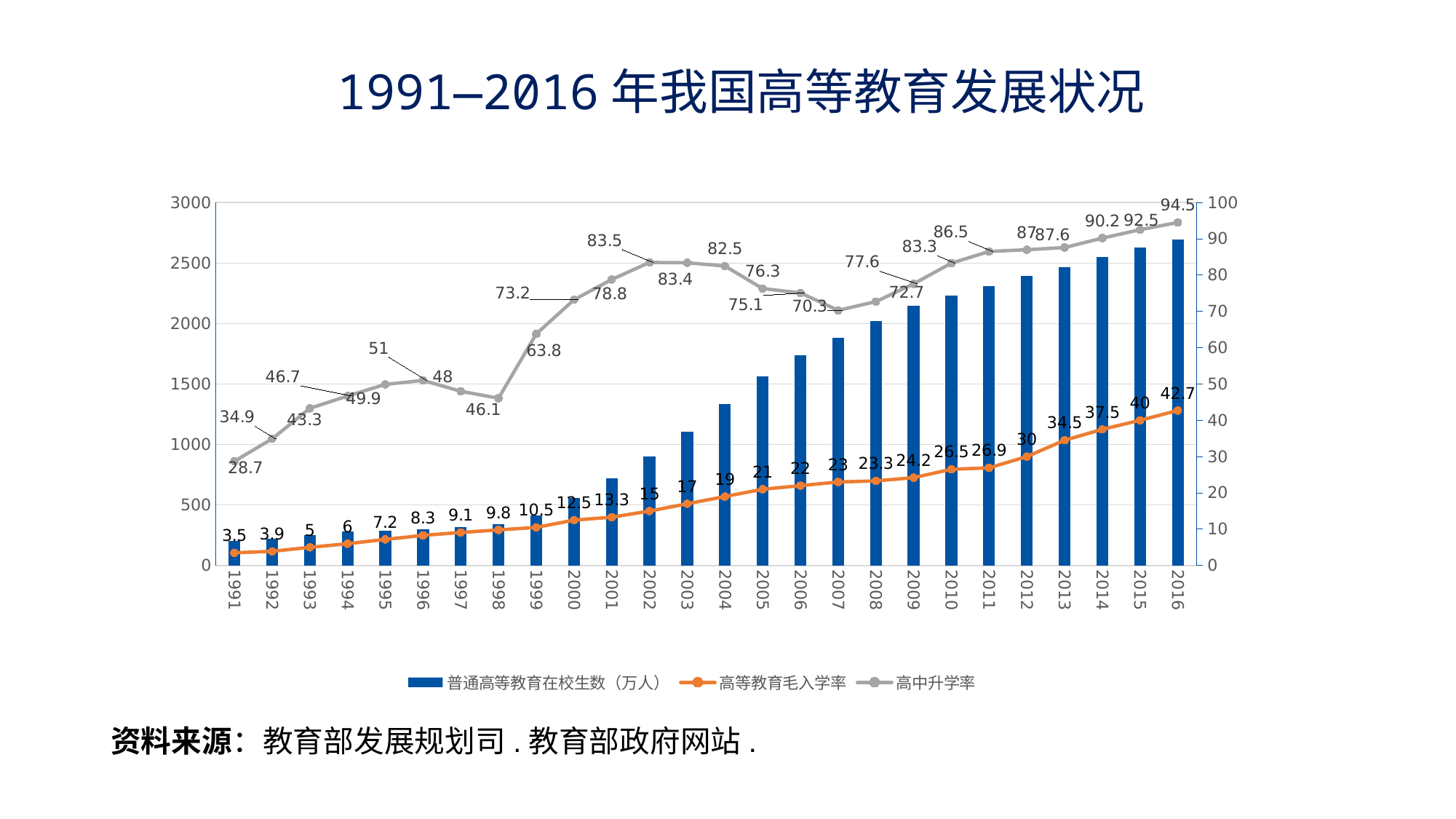

1991—2016年我国高等教育发展状况

### Chart

| Category | 普通高等教育在校生数（万人） | 高等教育毛入学率 | 高中升学率 |
|---|---|---|---|
| 1991 | 204.4 | 3.5 | 28.7 |
| 1992 | 218.4 | 3.9 | 34.9 |
| 1993 | 253.6 | 5.0 | 43.3 |
| 1994 | 279.9 | 6.0 | 46.7 |
| 1995 | 290.6 | 7.2 | 49.9 |
| 1996 | 302.1 | 8.3 | 51.0 |
| 1997 | 317.4 | 9.1 | 48.0 |
| 1998 | 340.9 | 9.8 | 46.1 |
| 1999 | 413.4 | 10.5 | 63.8 |
| 2000 | 556.1 | 12.5 | 73.2 |
| 2001 | 719.1 | 13.3 | 78.8 |
| 2002 | 903.4 | 15.0 | 83.5 |
| 2003 | 1108.6 | 17.0 | 83.4 |
| 2004 | 1333.5 | 19.0 | 82.5 |
| 2005 | 1561.8 | 21.0 | 76.3 |
| 2006 | 1738.8 | 22.0 | 75.1 |
| 2007 | 1884.9 | 23.0 | 70.3 |
| 2008 | 2021.0 | 23.3 | 72.7 |
| 2009 | 2144.7 | 24.2 | 77.6 |
| 2010 | 2231.8 | 26.5 | 83.3 |
| 2011 | 2308.5 | 26.9 | 86.5 |
| 2012 | 2391.3 | 30.0 | 87.0 |
| 2013 | 2468.1 | 34.5 | 87.6 |
| 2014 | 2547.7 | 37.5 | 90.2 |
| 2015 | 2625.3 | 40.0 | 92.5 |
| 2016 | 2695.8 | 42.7 | 94.5 |
资料来源：教育部发展规划司.教育部政府网站.